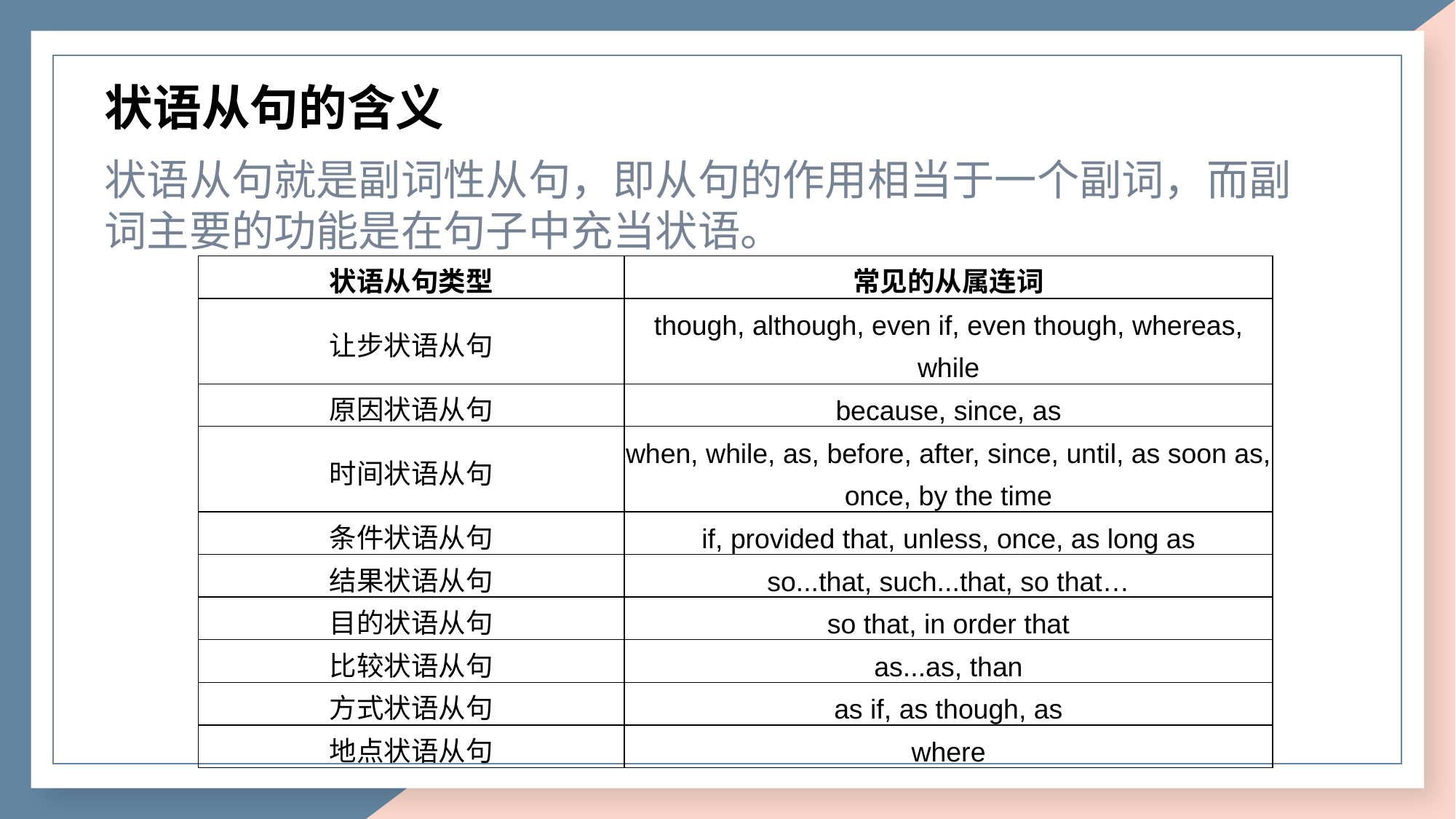

状语从句的含义
状语从句就是副词性从句，即从句的作用相当于一个副词，而副词主要的功能是在句子中充当状语。
| 状语从句类型 | 常见的从属连词 |
| --- | --- |
| 让步状语从句 | though, although, even if, even though, whereas, while |
| 原因状语从句 | because, since, as |
| 时间状语从句 | when, while, as, before, after, since, until, as soon as, once, by the time |
| 条件状语从句 | if, provided that, unless, once, as long as |
| 结果状语从句 | so...that, such...that, so that… |
| 目的状语从句 | so that, in order that |
| 比较状语从句 | as...as, than |
| 方式状语从句 | as if, as though, as |
| 地点状语从句 | where |